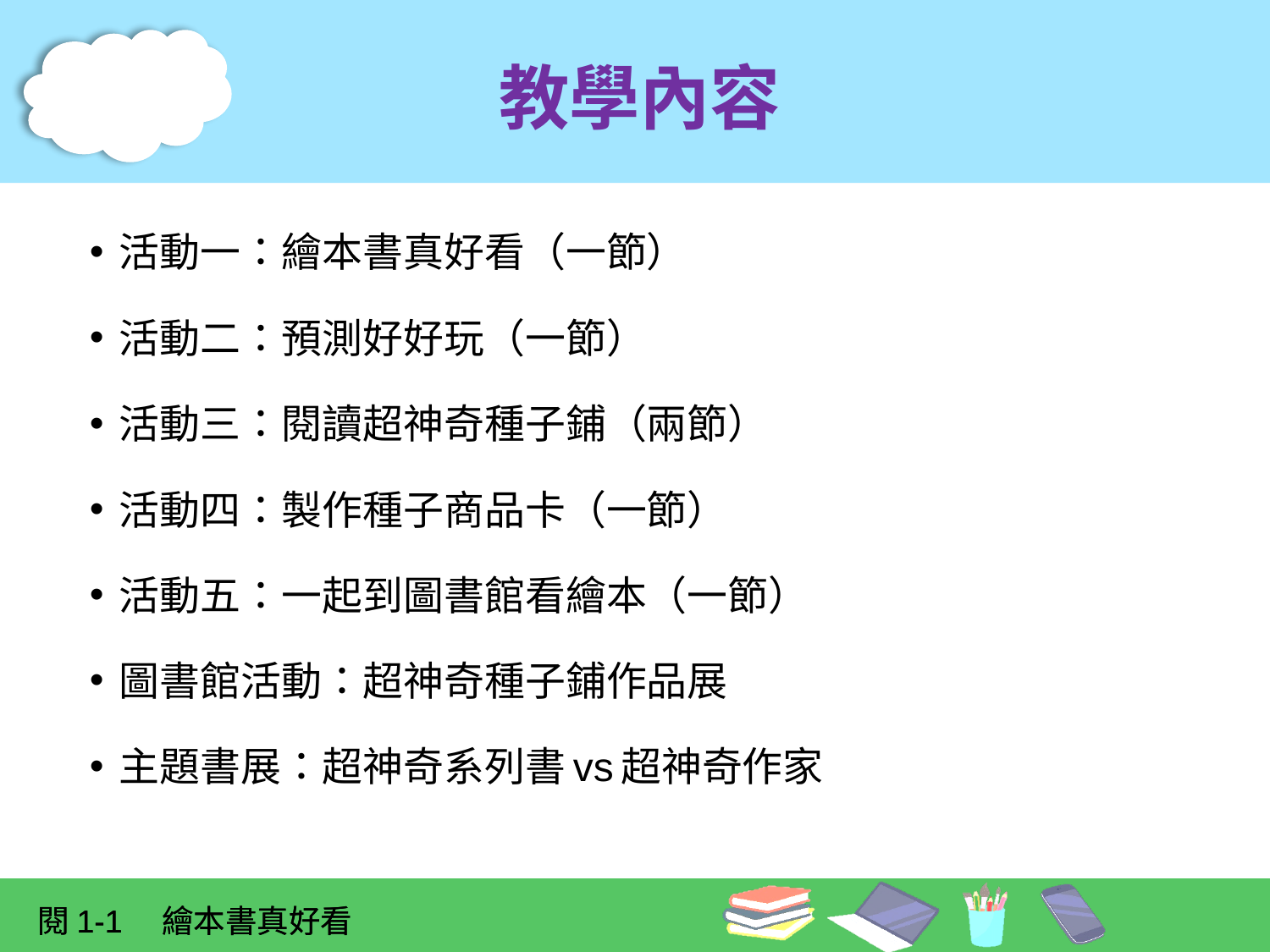

# 教學內容
活動一：繪本書真好看（一節）
活動二：預測好好玩（一節）
活動三：閱讀超神奇種子鋪（兩節）
活動四：製作種子商品卡（一節）
活動五：一起到圖書館看繪本（一節）
圖書館活動：超神奇種子鋪作品展
主題書展：超神奇系列書vs超神奇作家